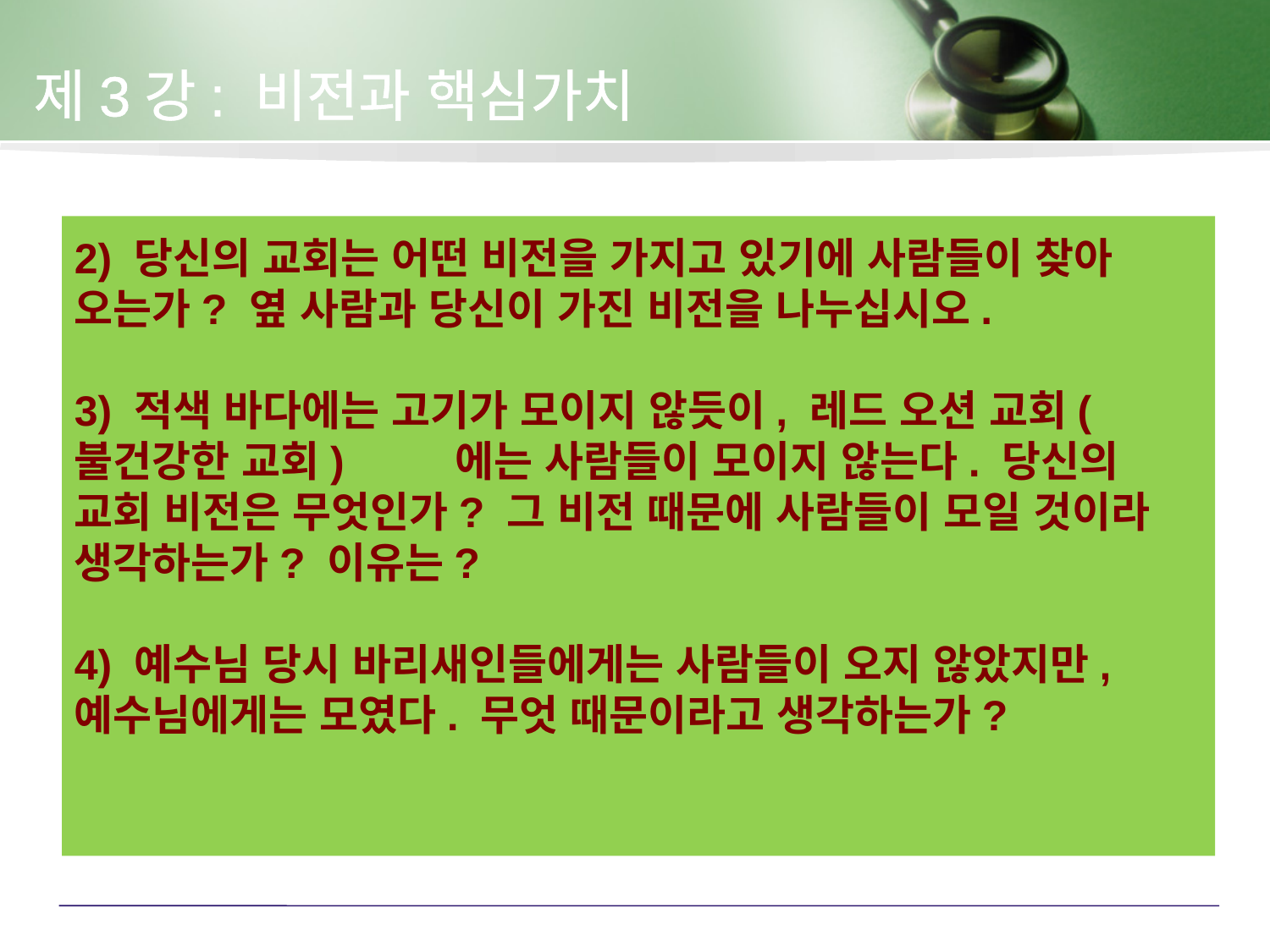

제3강: 비전과 핵심가치

2) 당신의 교회는 어떤 비전을 가지고 있기에 사람들이 찾아 오는가? 옆 사람과 당신이 가진 비전을 나누십시오.

3) 적색 바다에는 고기가 모이지 않듯이, 레드 오션 교회(불건강한 교회)	에는 사람들이 모이지 않는다. 당신의 교회 비전은 무엇인가? 그 비전 때문에 사람들이 모일 것이라 생각하는가? 이유는?

4) 예수님 당시 바리새인들에게는 사람들이 오지 않았지만, 예수님에게는 모였다. 무엇 때문이라고 생각하는가?